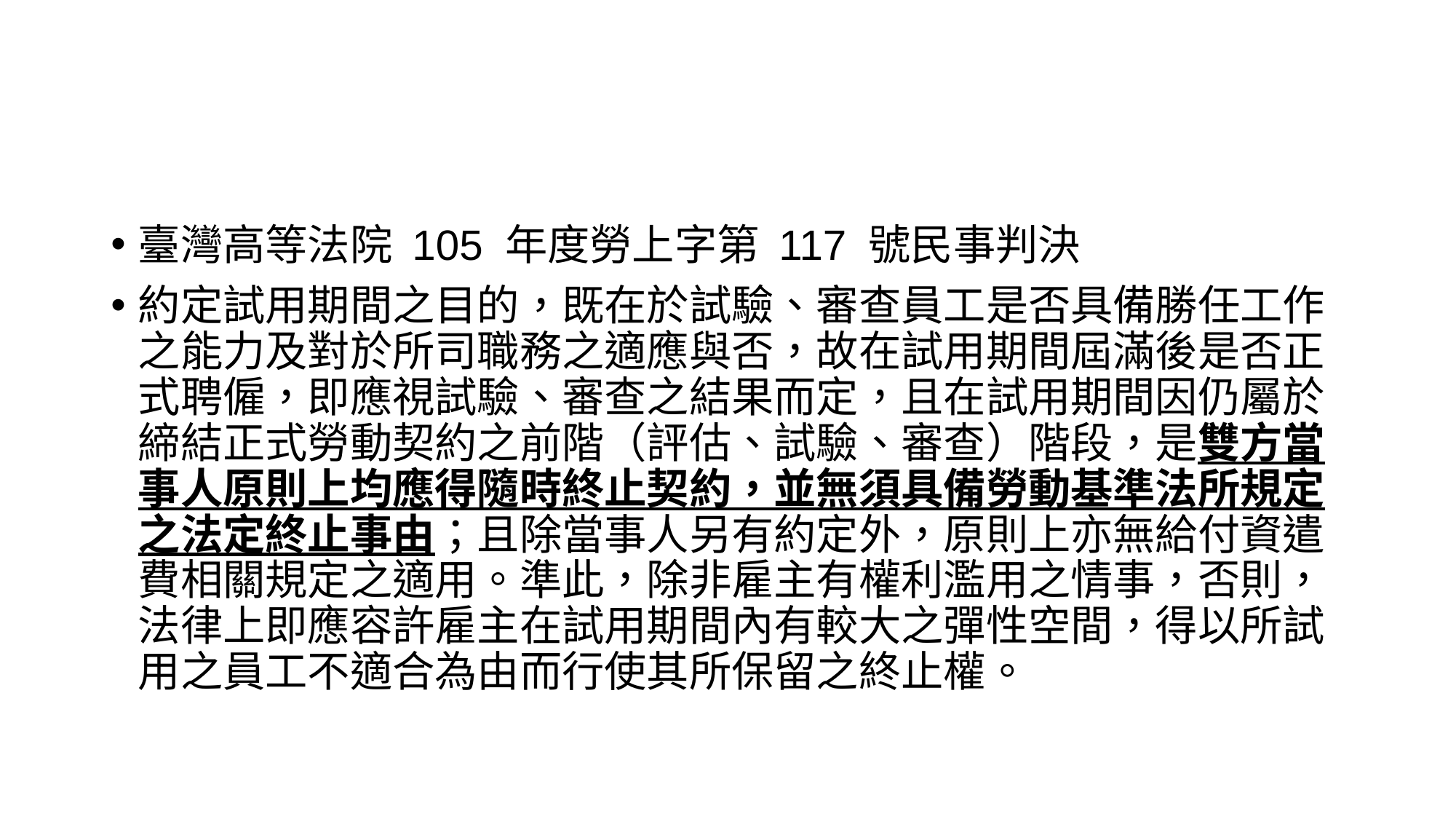

#
臺灣高等法院 105 年度勞上字第 117 號民事判決
約定試用期間之目的，既在於試驗、審查員工是否具備勝任工作之能力及對於所司職務之適應與否，故在試用期間屆滿後是否正式聘僱，即應視試驗、審查之結果而定，且在試用期間因仍屬於締結正式勞動契約之前階（評估、試驗、審查）階段，是雙方當事人原則上均應得隨時終止契約，並無須具備勞動基準法所規定之法定終止事由；且除當事人另有約定外，原則上亦無給付資遣費相關規定之適用。準此，除非雇主有權利濫用之情事，否則，法律上即應容許雇主在試用期間內有較大之彈性空間，得以所試用之員工不適合為由而行使其所保留之終止權。